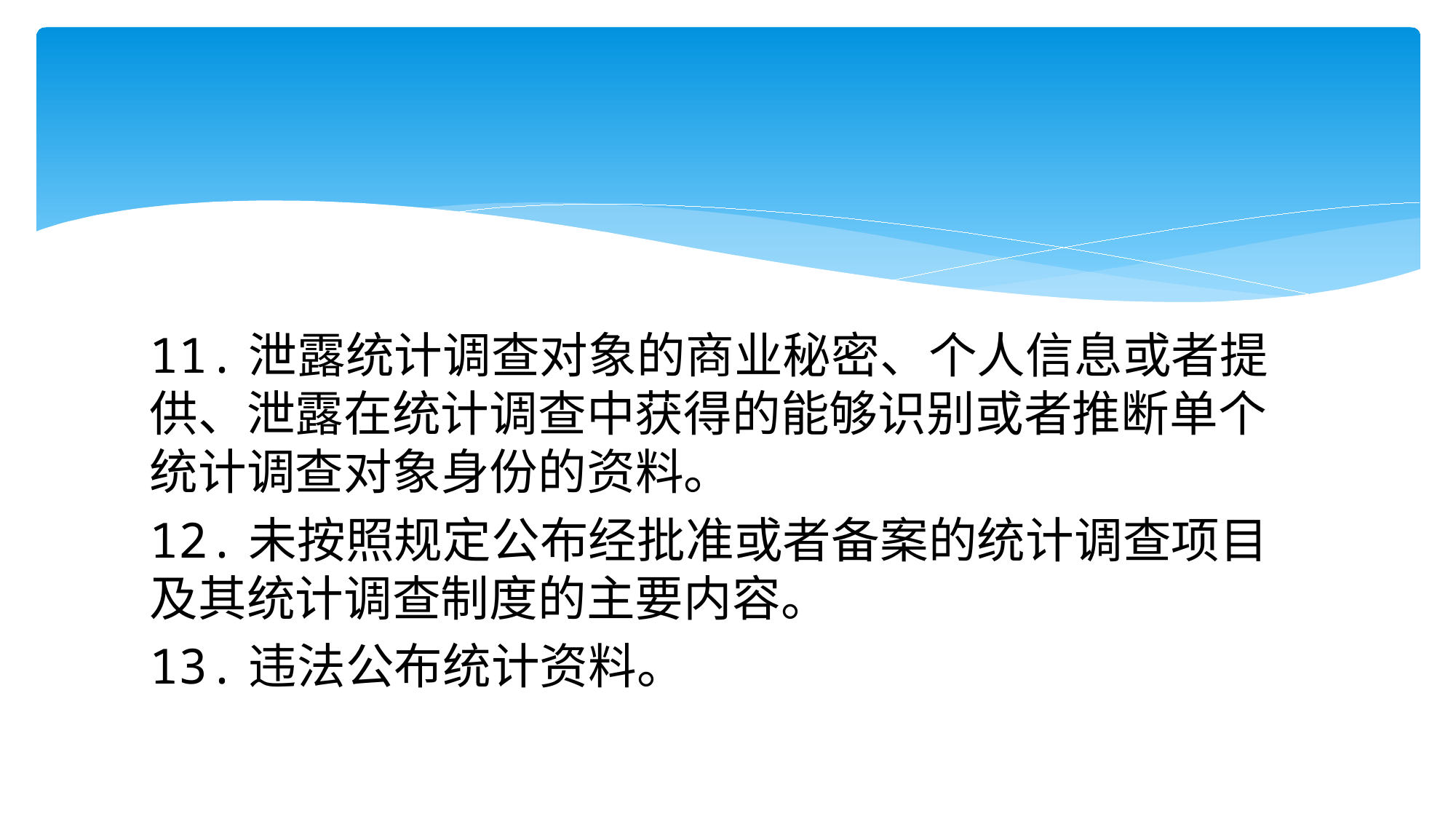

11.泄露统计调查对象的商业秘密、个人信息或者提供、泄露在统计调查中获得的能够识别或者推断单个统计调查对象身份的资料。
12.未按照规定公布经批准或者备案的统计调查项目及其统计调查制度的主要内容。
13.违法公布统计资料。